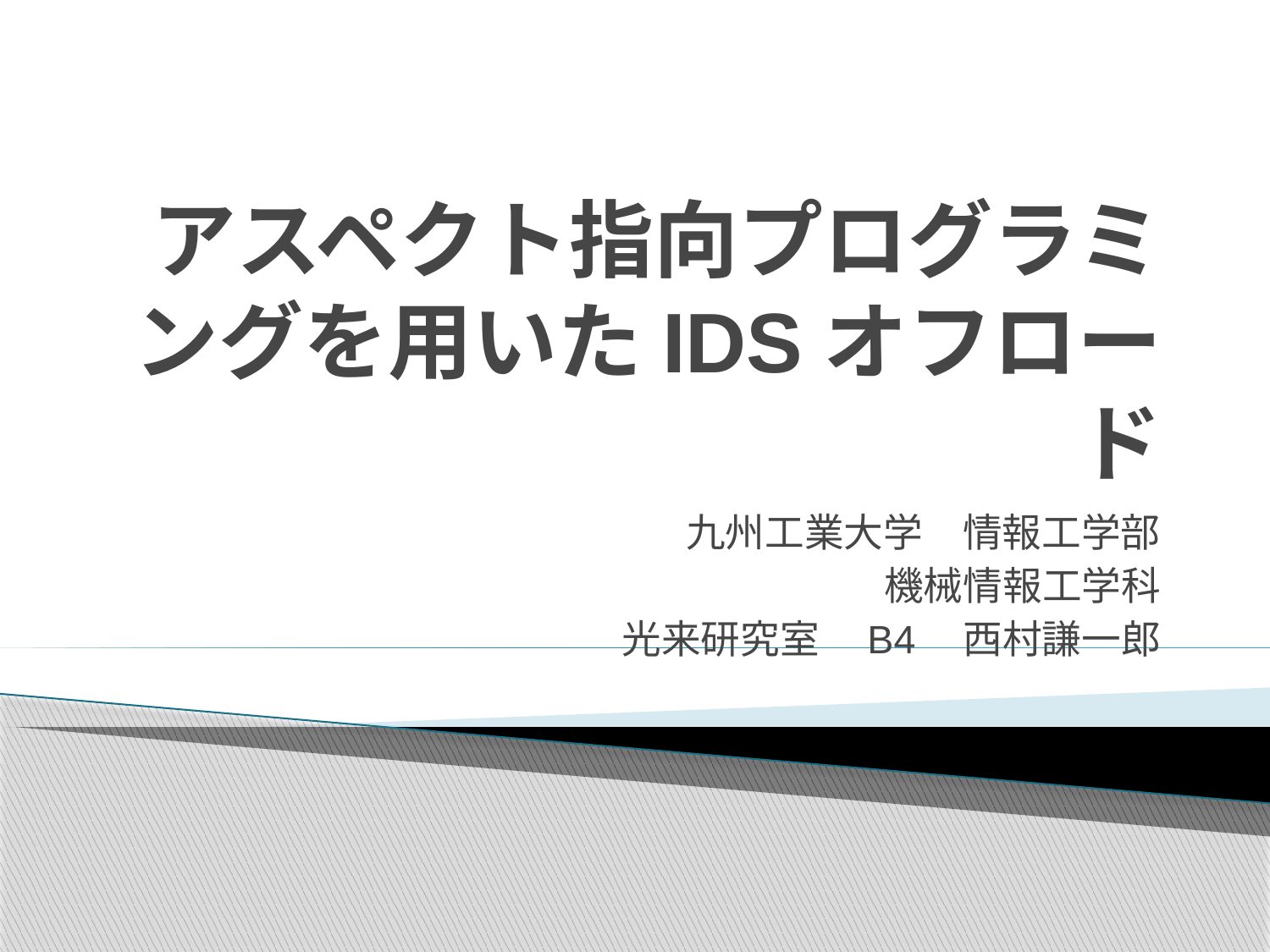

# アスペクト指向プログラミングを用いたIDSオフロード
九州工業大学　情報工学部
機械情報工学科
光来研究室　B4　西村謙一郎